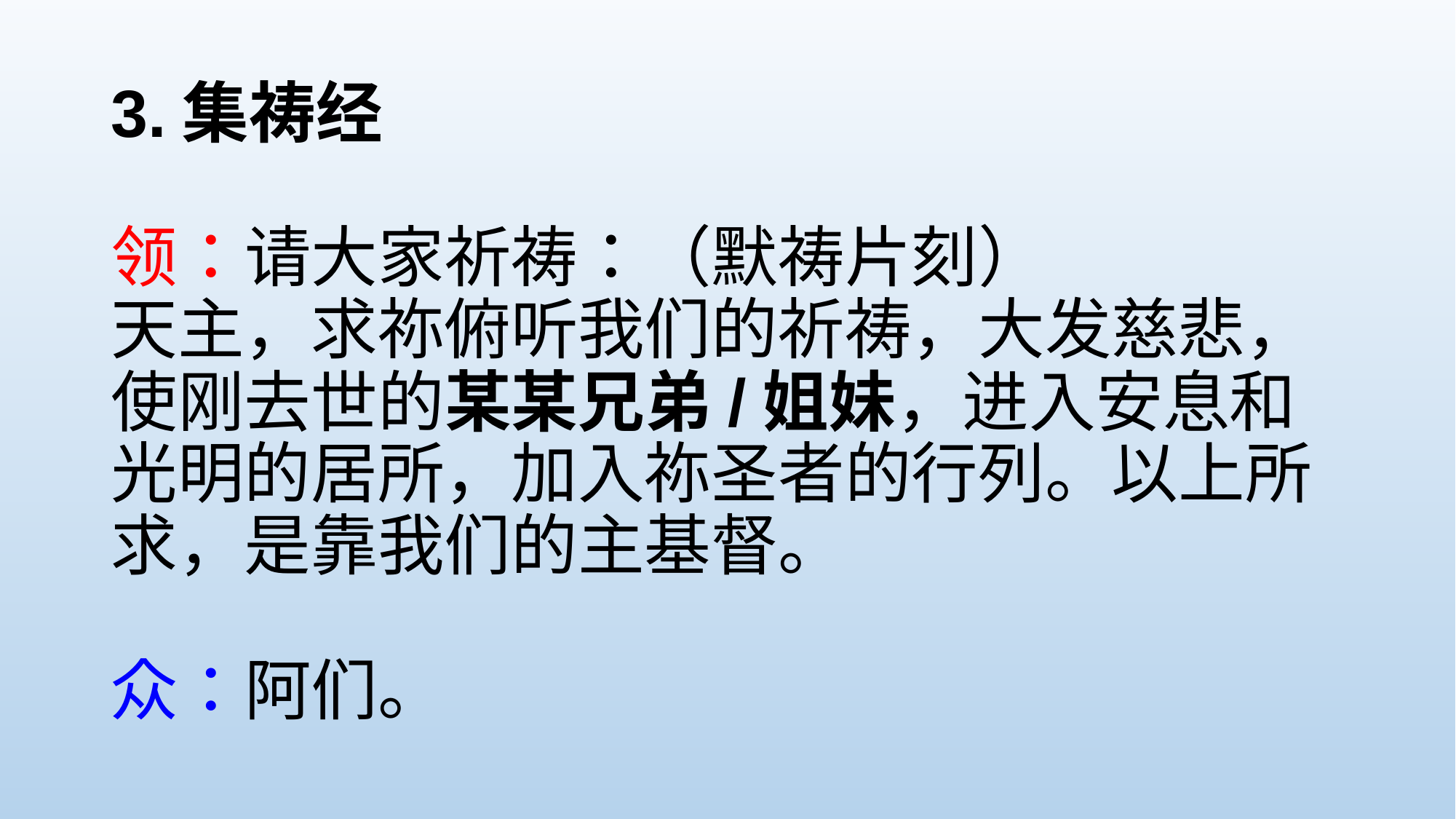

# 3.集祷经 领：请大家祈祷：（默祷片刻） 天主，求祢俯听我们的祈祷，大发慈悲，使刚去世的某某兄弟/姐妹，进入安息和光明的居所，加入祢圣者的行列。以上所求，是靠我们的主基督。 众：阿们。